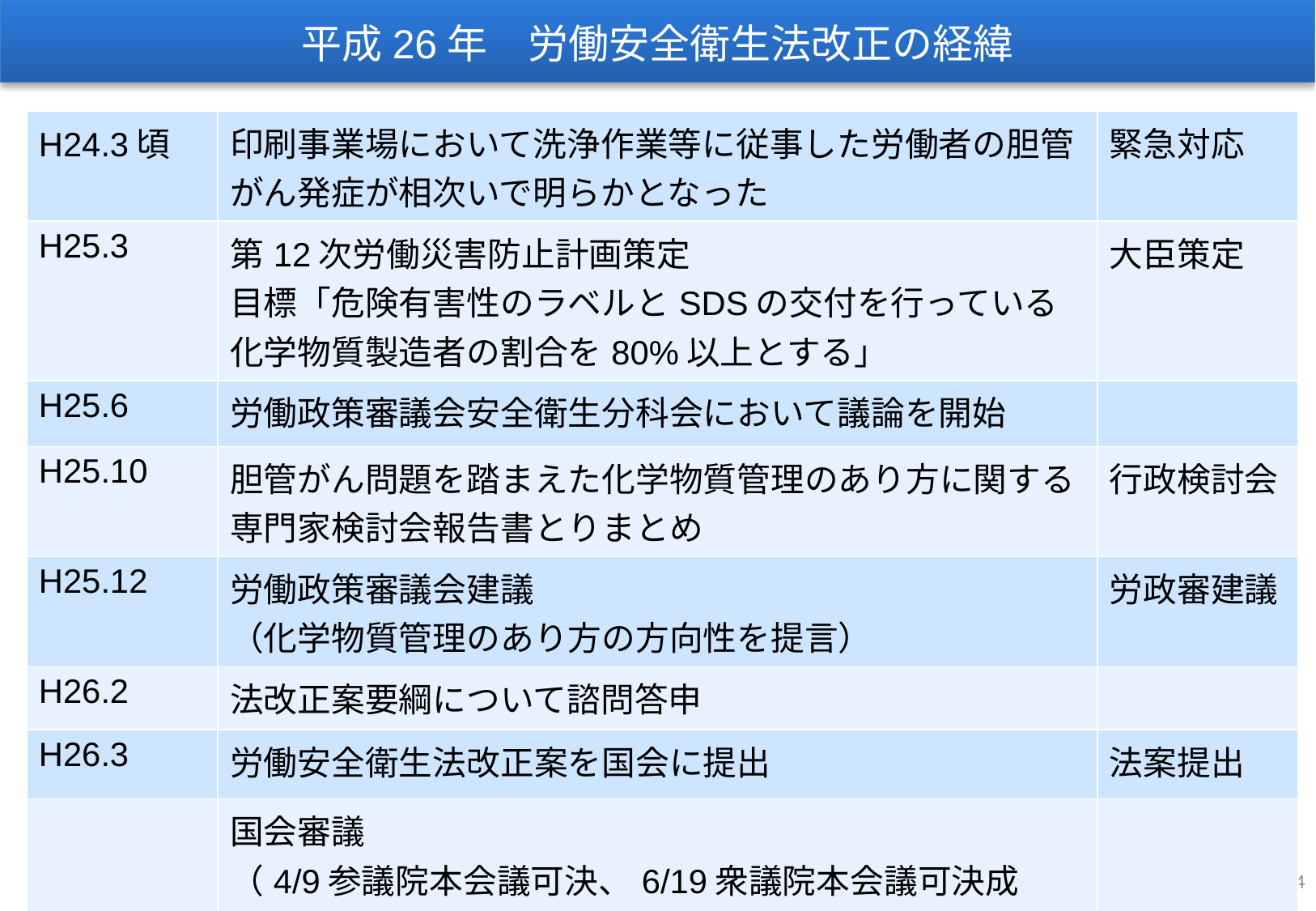

平成26年　労働安全衛生法改正の経緯
| H24.3頃 | 印刷事業場において洗浄作業等に従事した労働者の胆管がん発症が相次いで明らかとなった | 緊急対応 |
| --- | --- | --- |
| H25.3 | 第12次労働災害防止計画策定 目標「危険有害性のラベルとSDSの交付を行っている化学物質製造者の割合を80%以上とする」 | 大臣策定 |
| H25.6 | 労働政策審議会安全衛生分科会において議論を開始 |  |
| H25.10 | 胆管がん問題を踏まえた化学物質管理のあり方に関する専門家検討会報告書とりまとめ | 行政検討会 |
| H25.12 | 労働政策審議会建議 （化学物質管理のあり方の方向性を提言） | 労政審建議 |
| H26.2 | 法改正案要綱について諮問答申 |  |
| H26.3 | 労働安全衛生法改正案を国会に提出 | 法案提出 |
|  | 国会審議 （4/9参議院本会議可決、6/19衆議院本会議可決成立） |  |
| H26.6.25 | 改正労働安全衛生法　公布 | 法改正 |
4